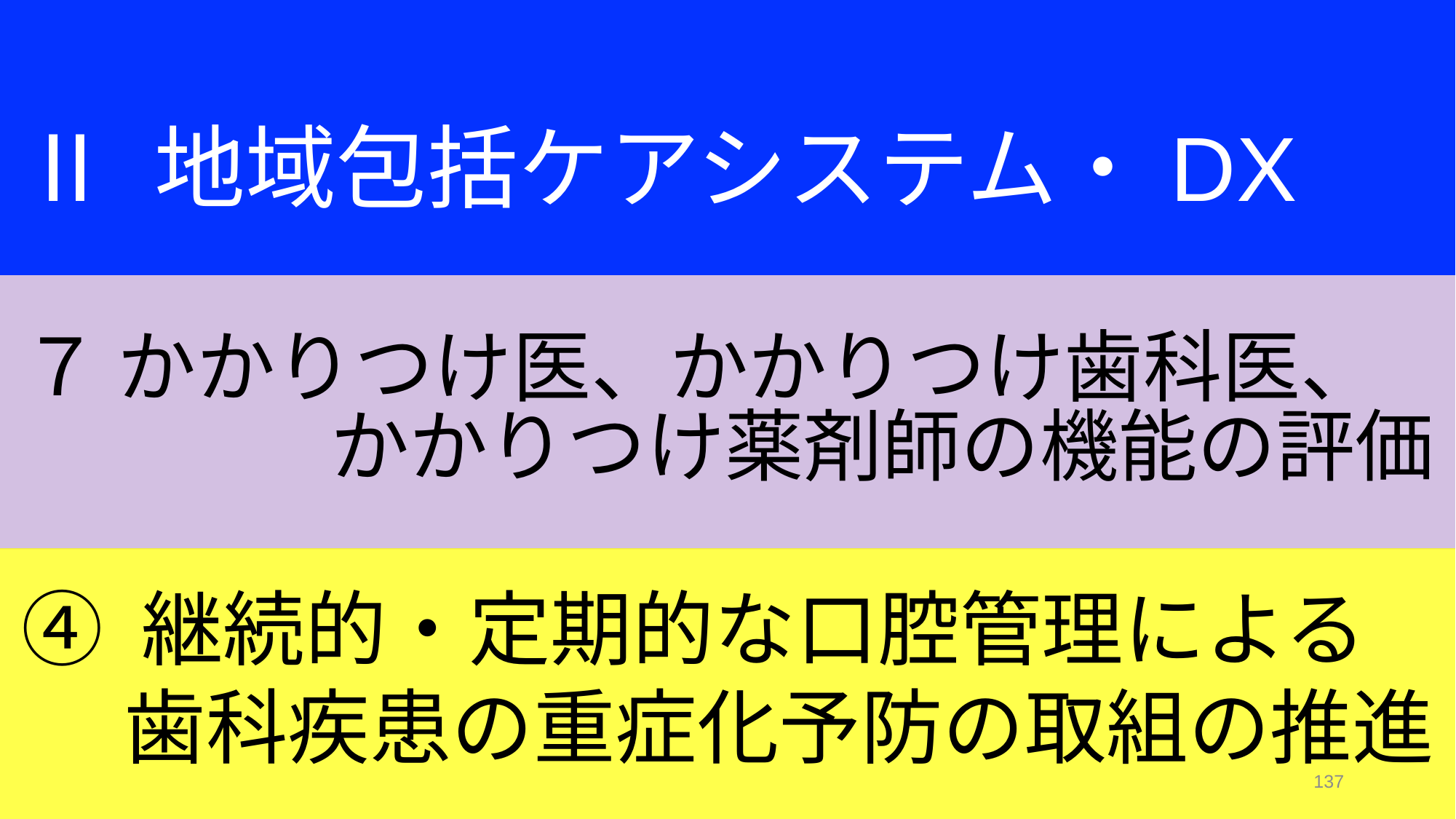

Ⅱ 地域包括ケアシステム・DX
７ かかりつけ医、かかりつけ歯科医、
かかりつけ薬剤師の機能の評価
④ 継続的・定期的な口腔管理による
歯科疾患の重症化予防の取組の推進
137